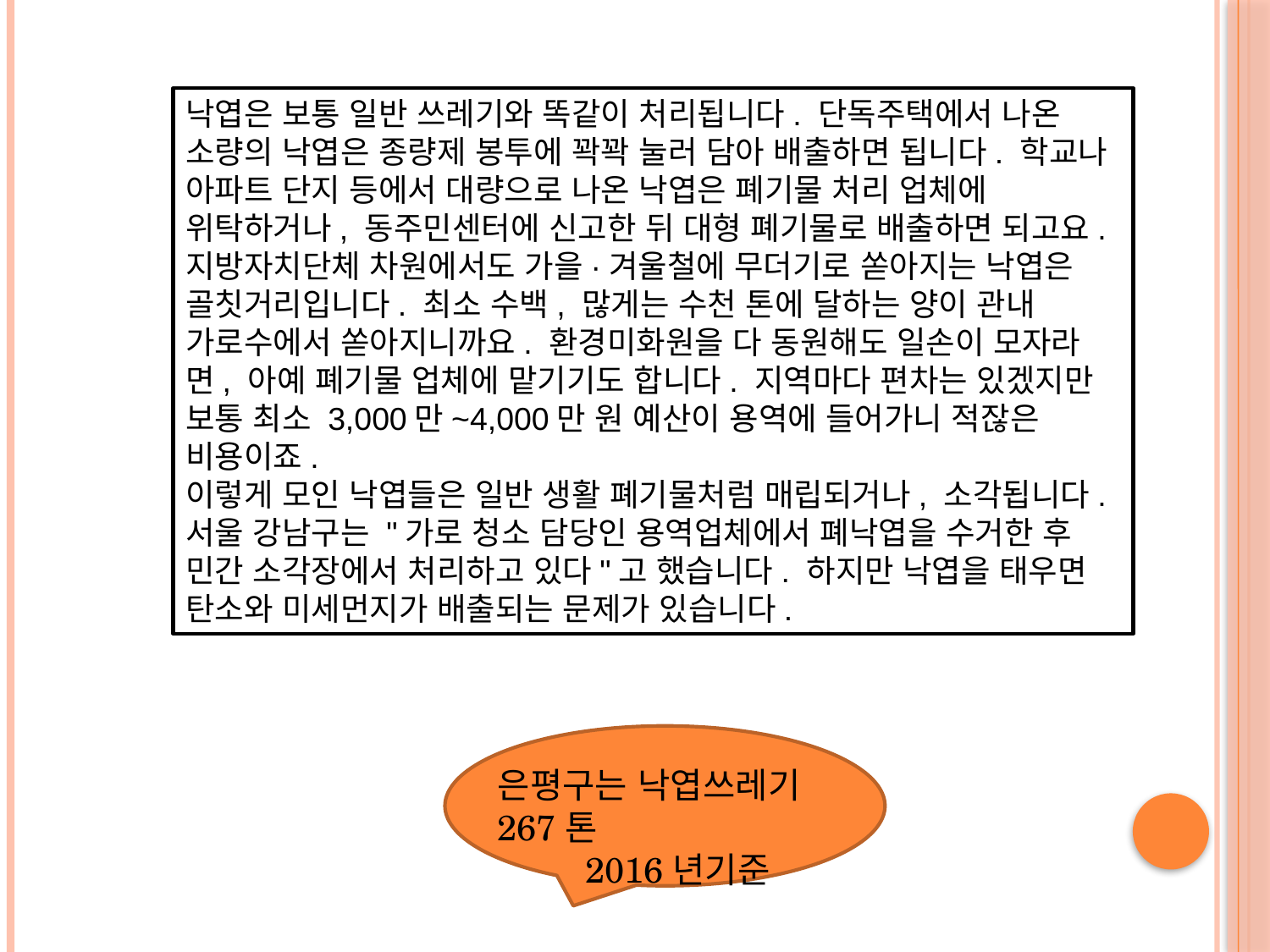

낙엽은 보통 일반 쓰레기와 똑같이 처리됩니다. 단독주택에서 나온 소량의 낙엽은 종량제 봉투에 꽉꽉 눌러 담아 배출하면 됩니다. 학교나 아파트 단지 등에서 대량으로 나온 낙엽은 폐기물 처리 업체에 위탁하거나, 동주민센터에 신고한 뒤 대형 폐기물로 배출하면 되고요.
지방자치단체 차원에서도 가을·겨울철에 무더기로 쏟아지는 낙엽은 골칫거리입니다. 최소 수백, 많게는 수천 톤에 달하는 양이 관내 가로수에서 쏟아지니까요. 환경미화원을 다 동원해도 일손이 모자라면, 아예 폐기물 업체에 맡기기도 합니다. 지역마다 편차는 있겠지만 보통 최소 3,000만~4,000만 원 예산이 용역에 들어가니 적잖은 비용이죠.
이렇게 모인 낙엽들은 일반 생활 폐기물처럼 매립되거나, 소각됩니다. 서울 강남구는 "가로 청소 담당인 용역업체에서 폐낙엽을 수거한 후 민간 소각장에서 처리하고 있다"고 했습니다. 하지만 낙엽을 태우면 탄소와 미세먼지가 배출되는 문제가 있습니다.

은평구는 낙엽쓰레기 267톤
         2016년기준